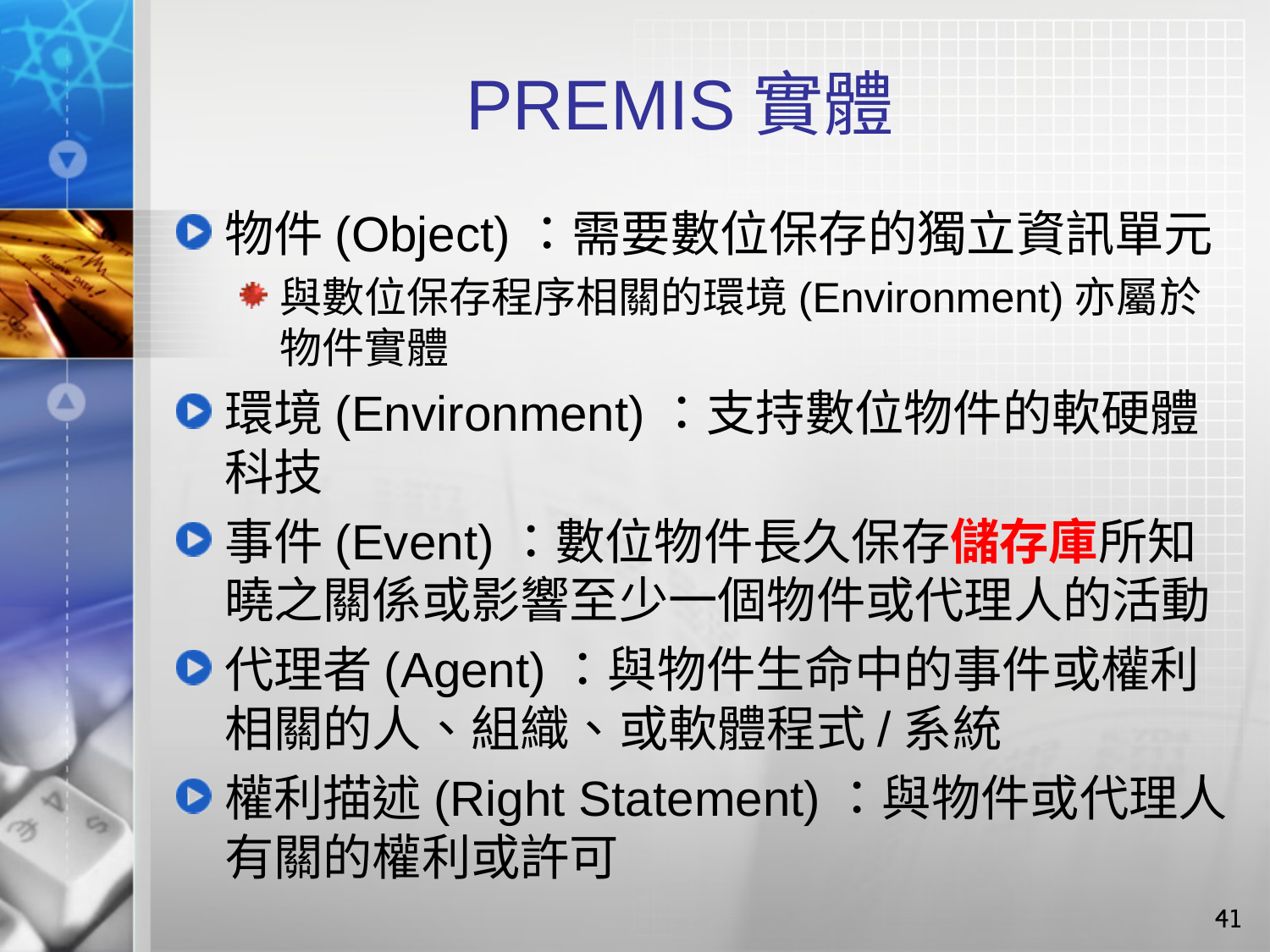

# PREMIS實體
物件(Object)：需要數位保存的獨立資訊單元
與數位保存程序相關的環境(Environment)亦屬於物件實體
環境(Environment)：支持數位物件的軟硬體科技
事件(Event)：數位物件長久保存儲存庫所知曉之關係或影響至少一個物件或代理人的活動
代理者(Agent)：與物件生命中的事件或權利相關的人、組織、或軟體程式/系統
權利描述(Right Statement)：與物件或代理人有關的權利或許可
41